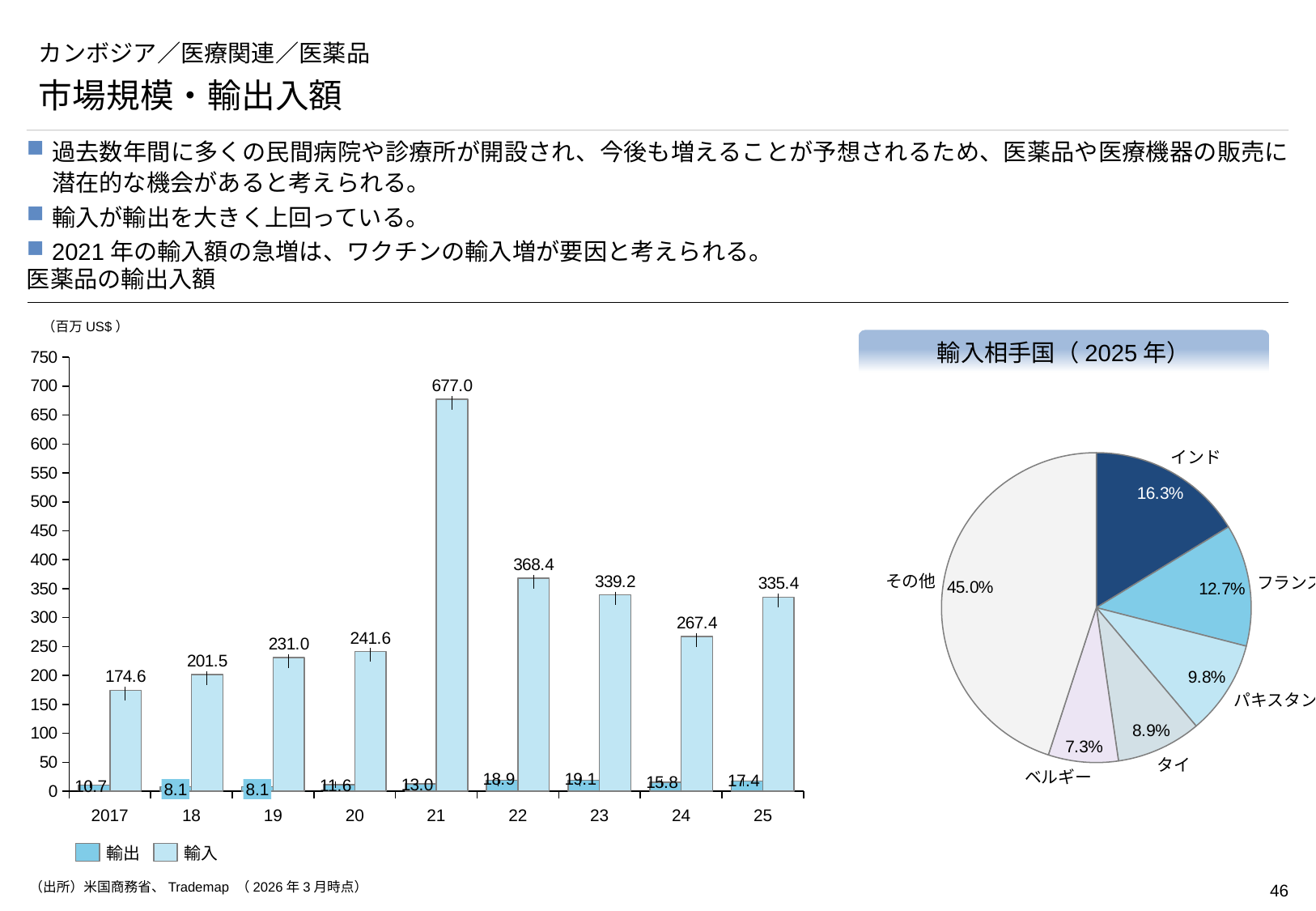

# カンボジア／医療関連／医薬品
市場規模・輸出入額
過去数年間に多くの民間病院や診療所が開設され、今後も増えることが予想されるため、医薬品や医療機器の販売に潜在的な機会があると考えられる。
輸入が輸出を大きく上回っている。
2021年の輸入額の急増は、ワクチンの輸入増が要因と考えられる。
医薬品の輸出入額
（百万US$）

### Chart

| Category |  |  |
|---|---|---|
輸入相手国（2025年）

### Chart

| Category |  |
|---|---|
インド

その他
フランス
パキスタン
タイ

ベルギー
8.1
8.1

2017
18
19
20
21
22
23
24
25
輸出
輸入

（出所）米国商務省、Trademap （2026年3月時点）